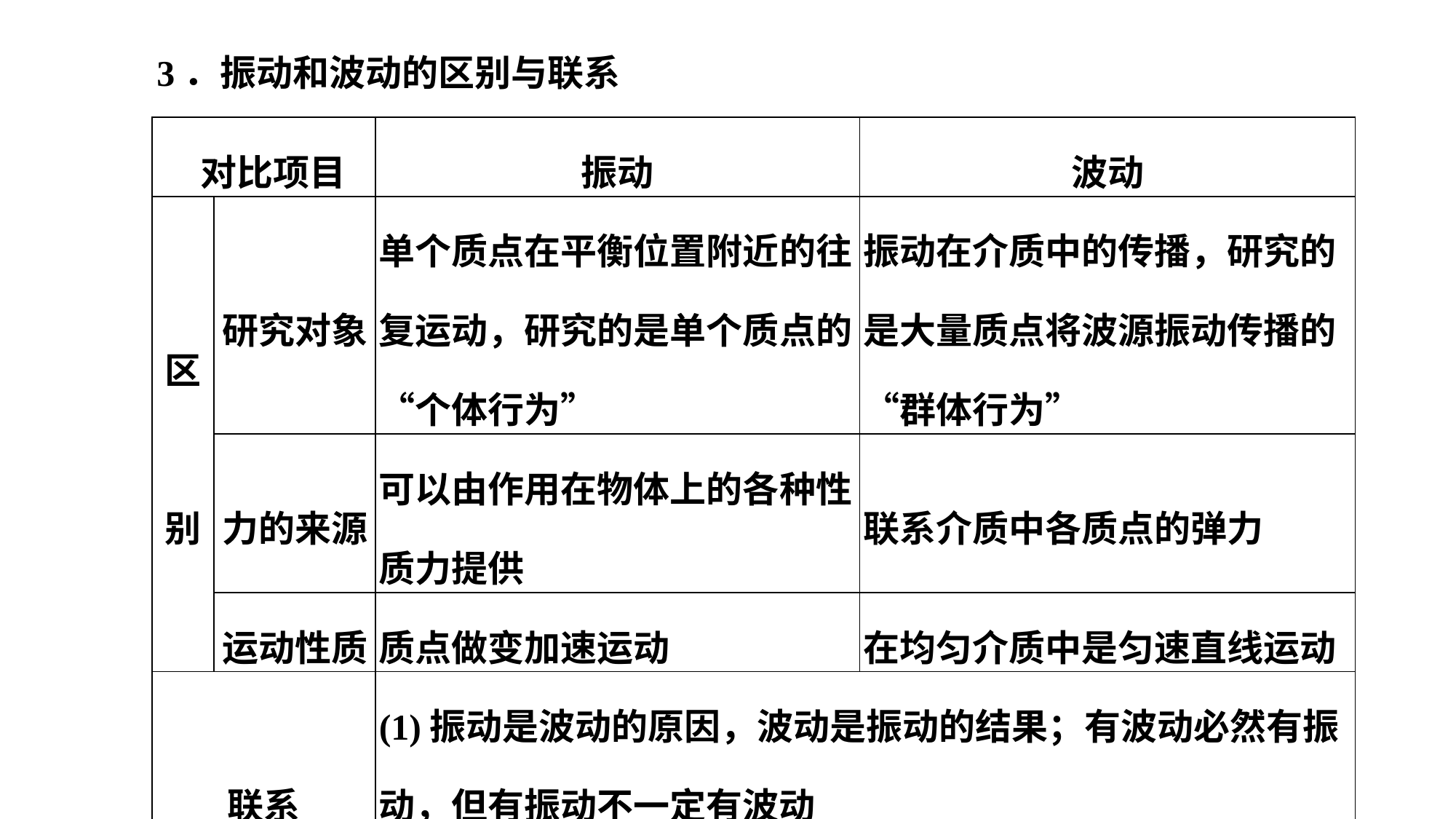

3．振动和波动的区别与联系

| 对比项目 |  | 振动 | 波动 |
| --- | --- | --- | --- |
| 区　别 | 研究对象 | 单个质点在平衡位置附近的往复运动，研究的是单个质点的“个体行为” | 振动在介质中的传播，研究的是大量质点将波源振动传播的“群体行为” |
|  | 力的来源 | 可以由作用在物体上的各种性质力提供 | 联系介质中各质点的弹力 |
|  | 运动性质 | 质点做变加速运动 | 在均匀介质中是匀速直线运动 |
| 联系 |  | (1)振动是波动的原因，波动是振动的结果；有波动必然有振动，但有振动不一定有波动 (2)波动的性质、频率和振幅都与振源相同 |  |